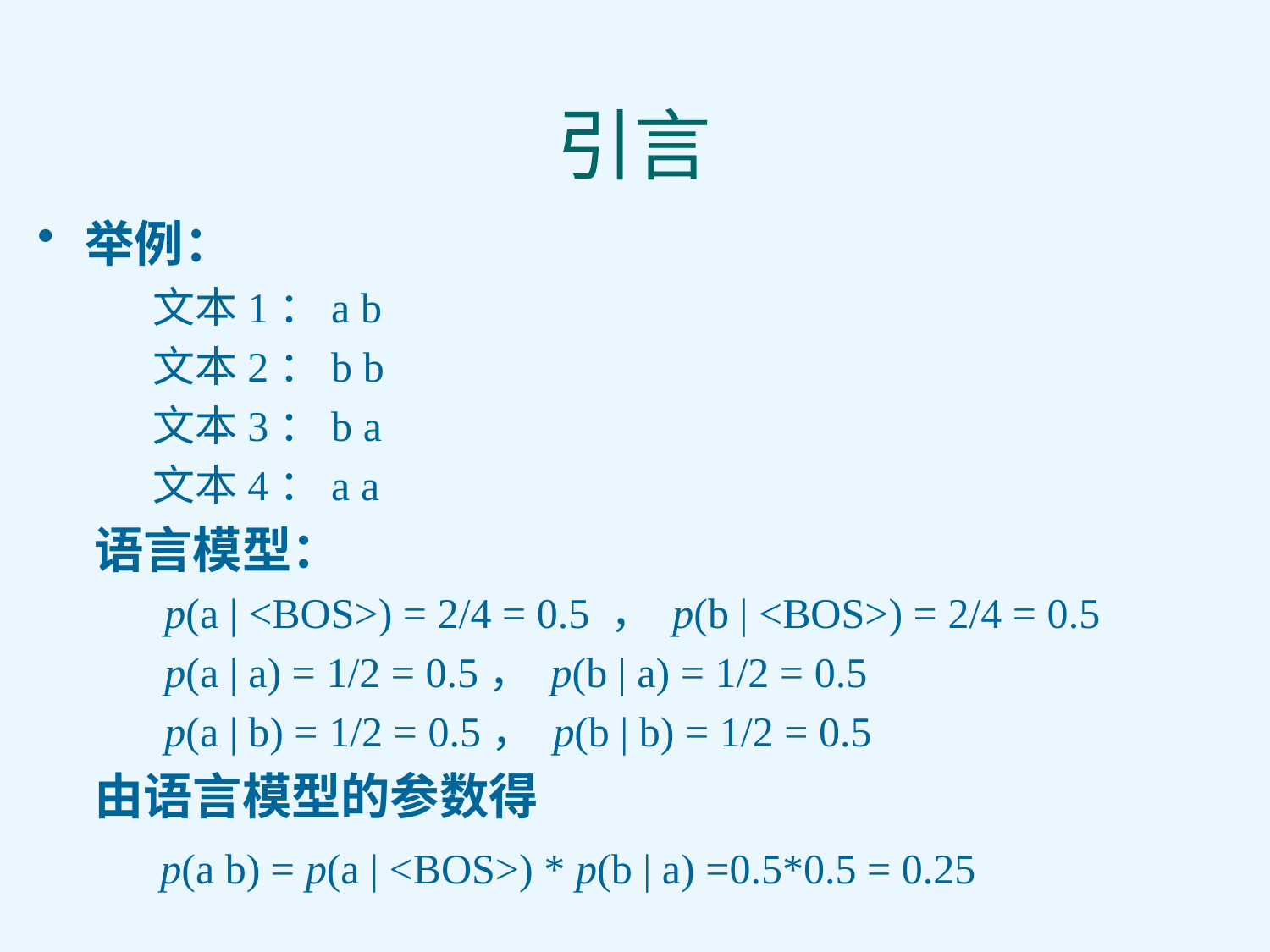

引言
举例：
           文本1：a b
           文本2：b b
           文本3：b a
           文本4：a a
    语言模型：
            p(a | <BOS>) = 2/4 = 0.5 ， p(b | <BOS>) = 2/4 = 0.5
            p(a | a) = 1/2 = 0.5， p(b | a) = 1/2 = 0.5
            p(a | b) = 1/2 = 0.5， p(b | b) = 1/2 = 0.5
    由语言模型的参数得
          p(a b) = p(a | <BOS>) * p(b | a) =0.5*0.5 = 0.25